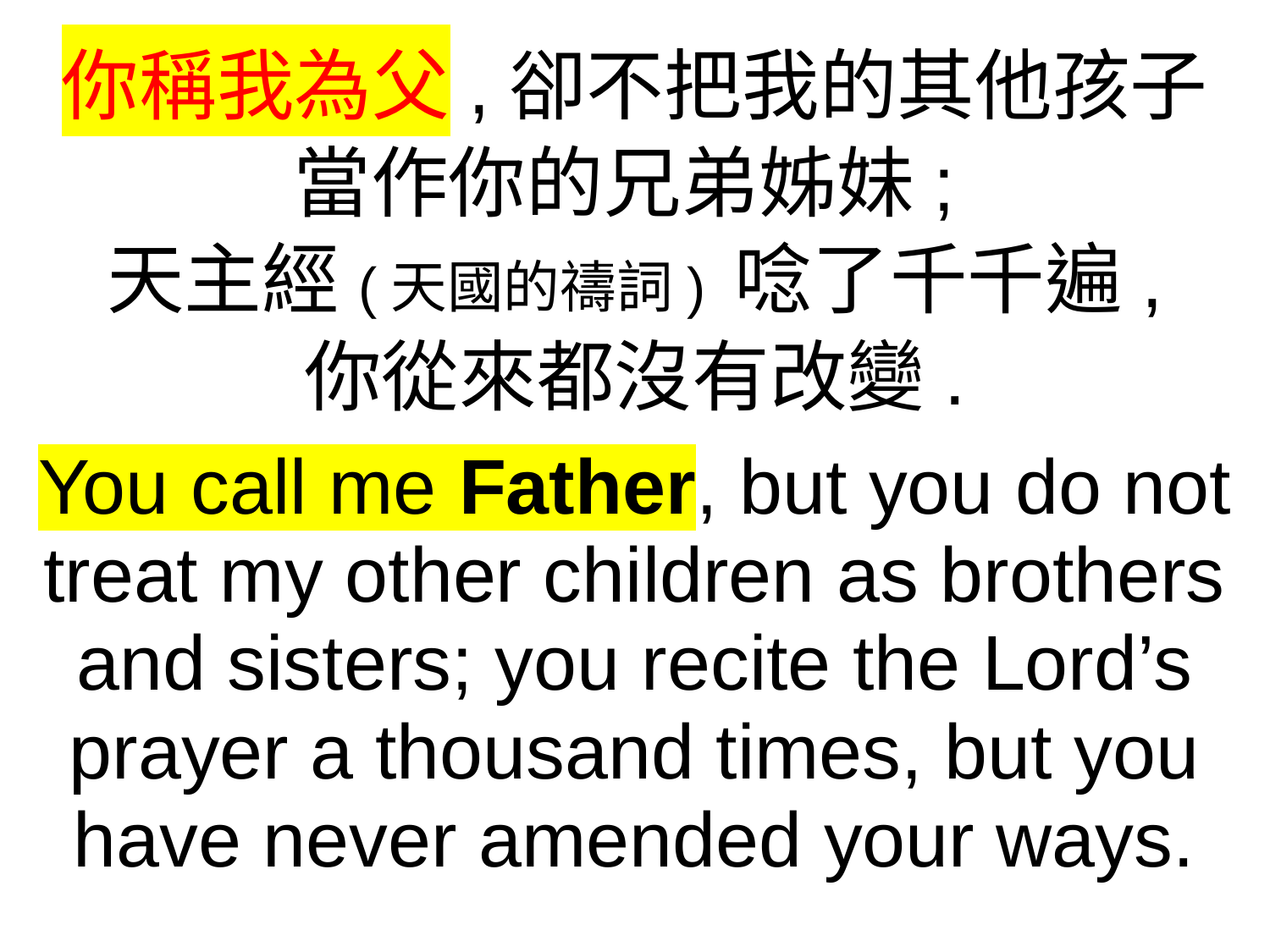

你稱我為父,卻不把我的其他孩子
當作你的兄弟姊妹;
天主經(天國的禱詞) 唸了千千遍,
你從來都沒有改變.
You call me Father, but you do not treat my other children as brothers and sisters; you recite the Lord’s prayer a thousand times, but you have never amended your ways.